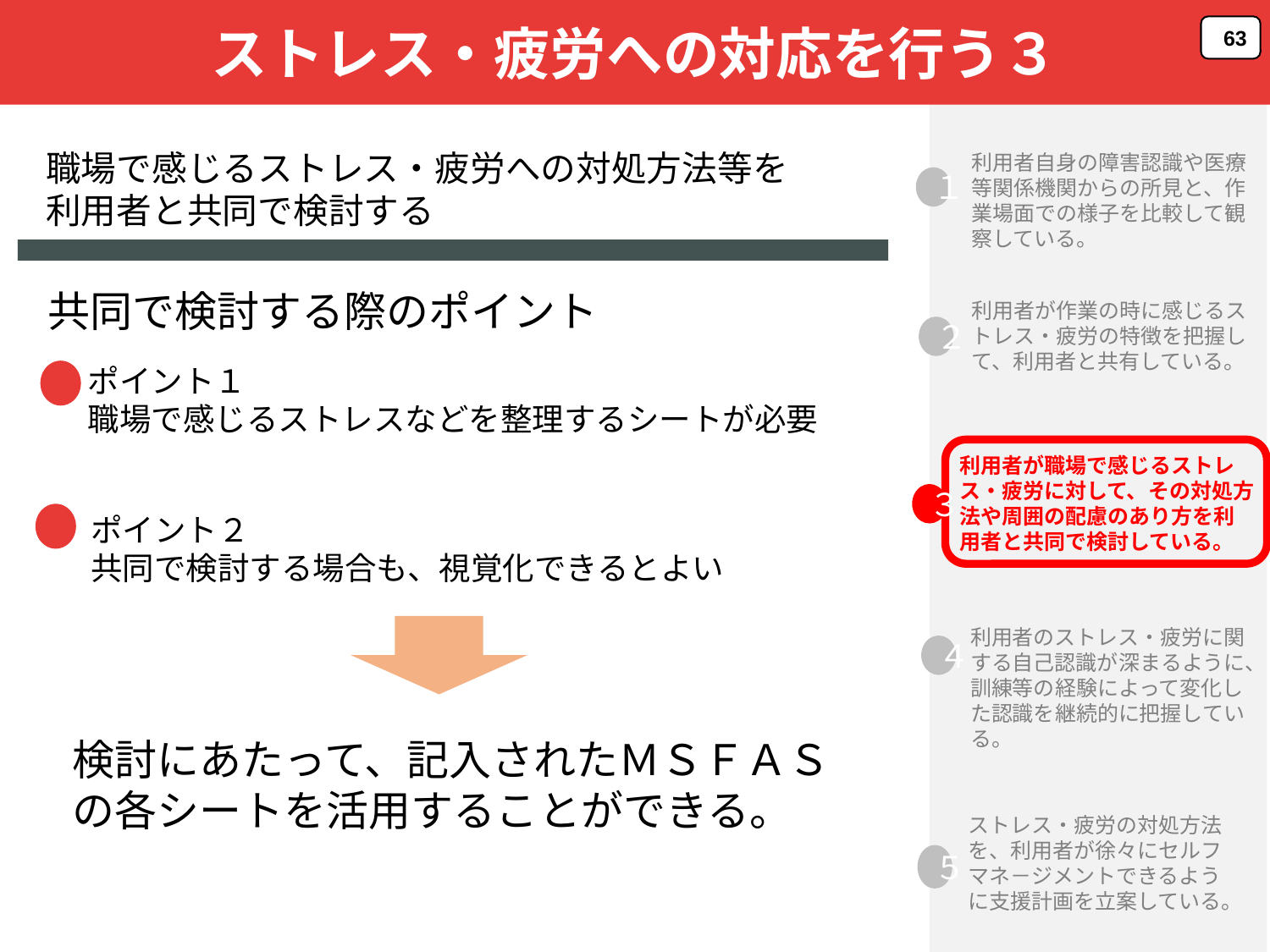

ストレス・疲労への対応を行う３

63

職場で感じるストレス・疲労への対処方法等を
利用者と共同で検討する
利用者自身の障害認識や医療等関係機関からの所見と、作業場面での様子を比較して観察している。
１
２
３
４
５

共同で検討する際のポイント
利用者が作業の時に感じるストレス・疲労の特徴を把握して、利用者と共有している。
ポイント１
職場で感じるストレスなどを整理するシートが必要

利用者が職場で感じるストレス・疲労に対して、その対処方法や周囲の配慮のあり方を利用者と共同で検討している。

ポイント２
共同で検討する場合も、視覚化できるとよい

利用者のストレス・疲労に関する自己認識が深まるように、訓練等の経験によって変化した認識を継続的に把握している。
検討にあたって、記入されたＭＳＦＡＳの各シートを活用することができる。
ストレス・疲労の対処方法を、利用者が徐々にセルフマネ－ジメントできるように支援計画を立案している。